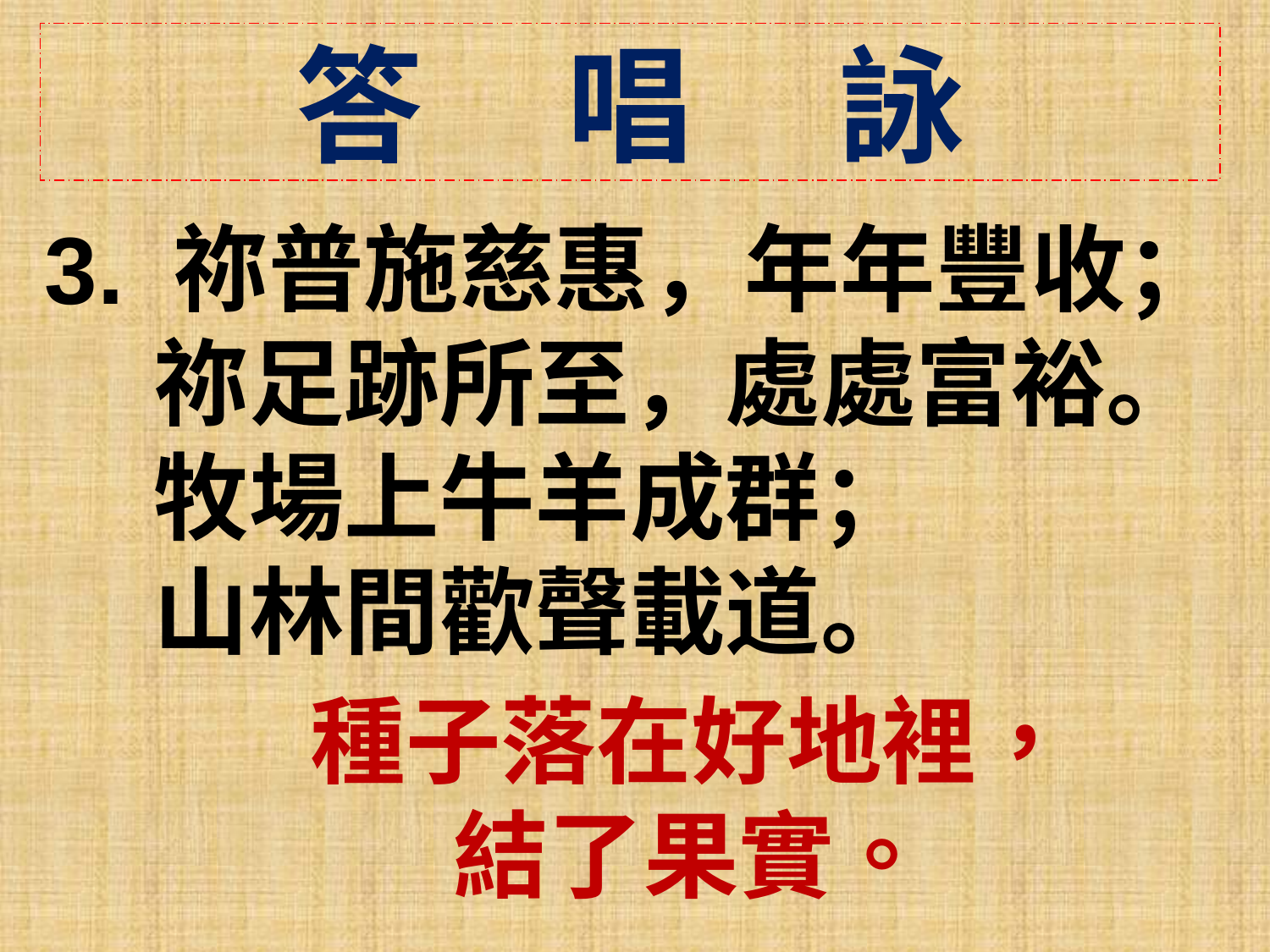

答     唱     詠
3. 祢普施慈惠，年年豐收；
    祢足跡所至，處處富裕。
    牧場上牛羊成群；
    山林間歡聲載道。
種子落在好地裡，
結了果實。